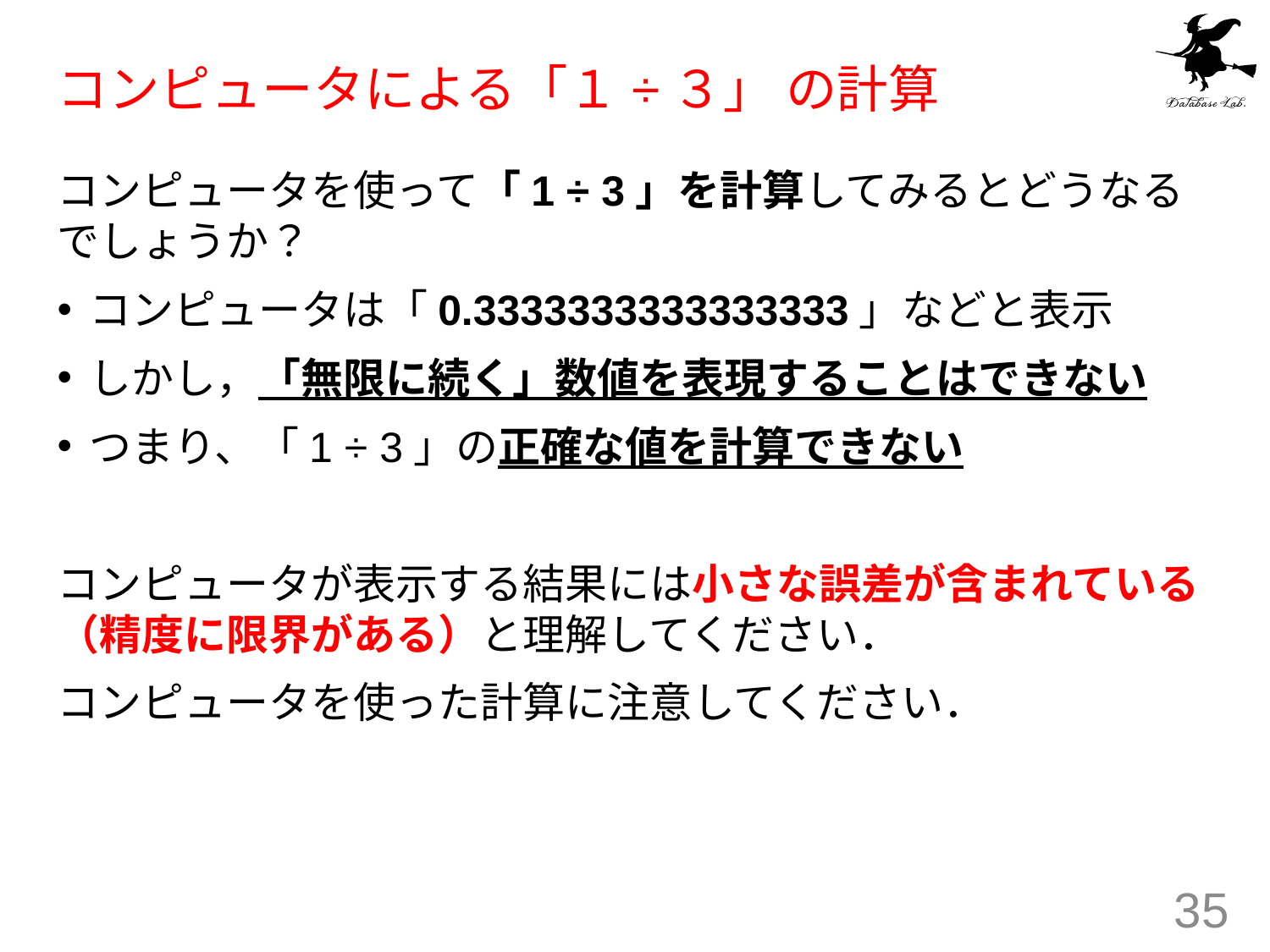

# コンピュータによる「１÷３」 の計算
コンピュータを使って「1 ÷ 3」を計算してみるとどうなるでしょうか？
コンピュータは「0.3333333333333333」などと表示
しかし，「無限に続く」数値を表現することはできない
つまり、「1 ÷ 3」の正確な値を計算できない

コンピュータが表示する結果には小さな誤差が含まれている（精度に限界がある）と理解してください．
コンピュータを使った計算に注意してください．
35